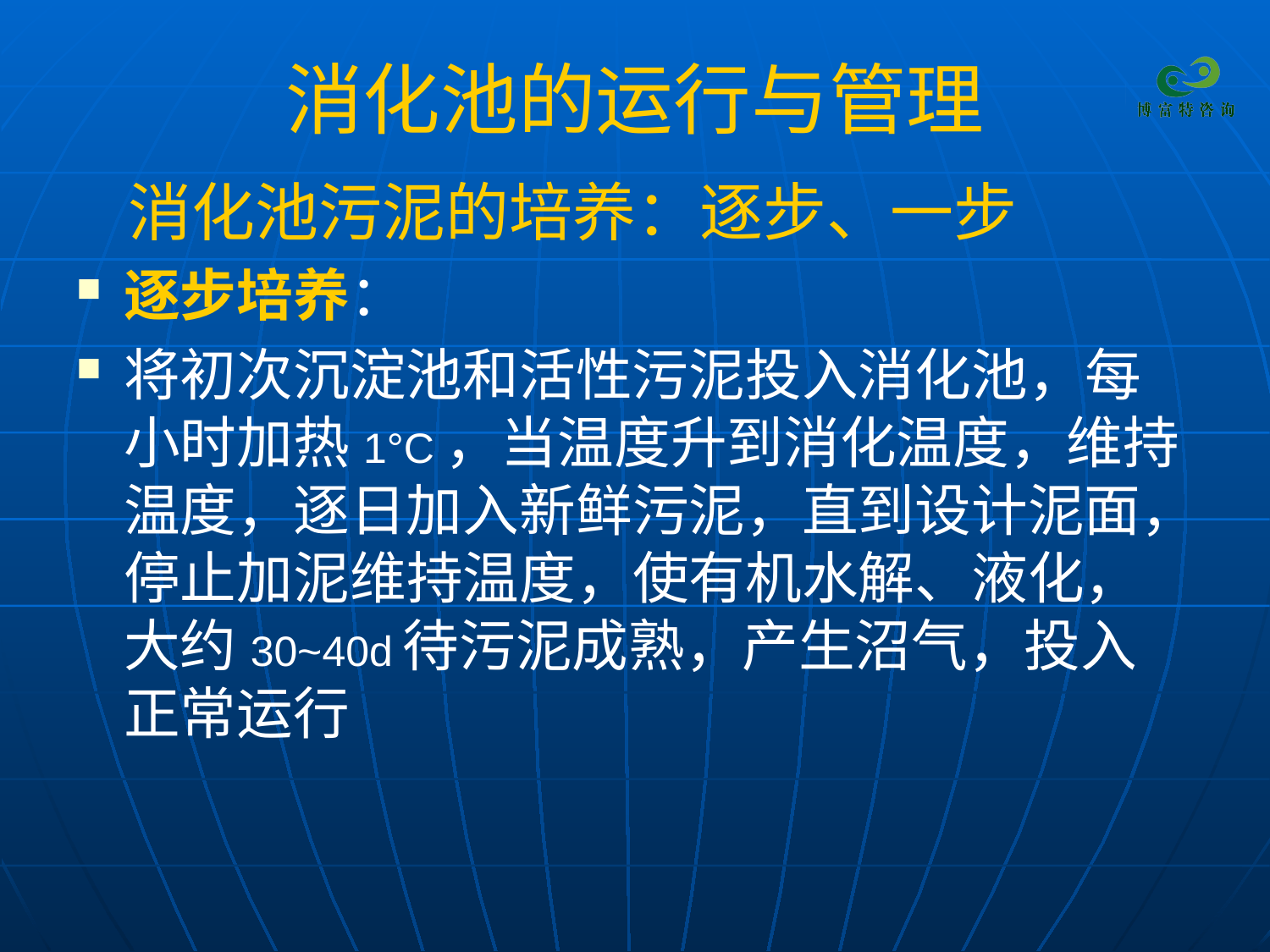

# 消化池的运行与管理
   消化池污泥的培养：逐步、一步
逐步培养：
将初次沉淀池和活性污泥投入消化池，每小时加热1°C，当温度升到消化温度，维持温度，逐日加入新鲜污泥，直到设计泥面，停止加泥维持温度，使有机水解、液化，大约30~40d待污泥成熟，产生沼气，投入正常运行